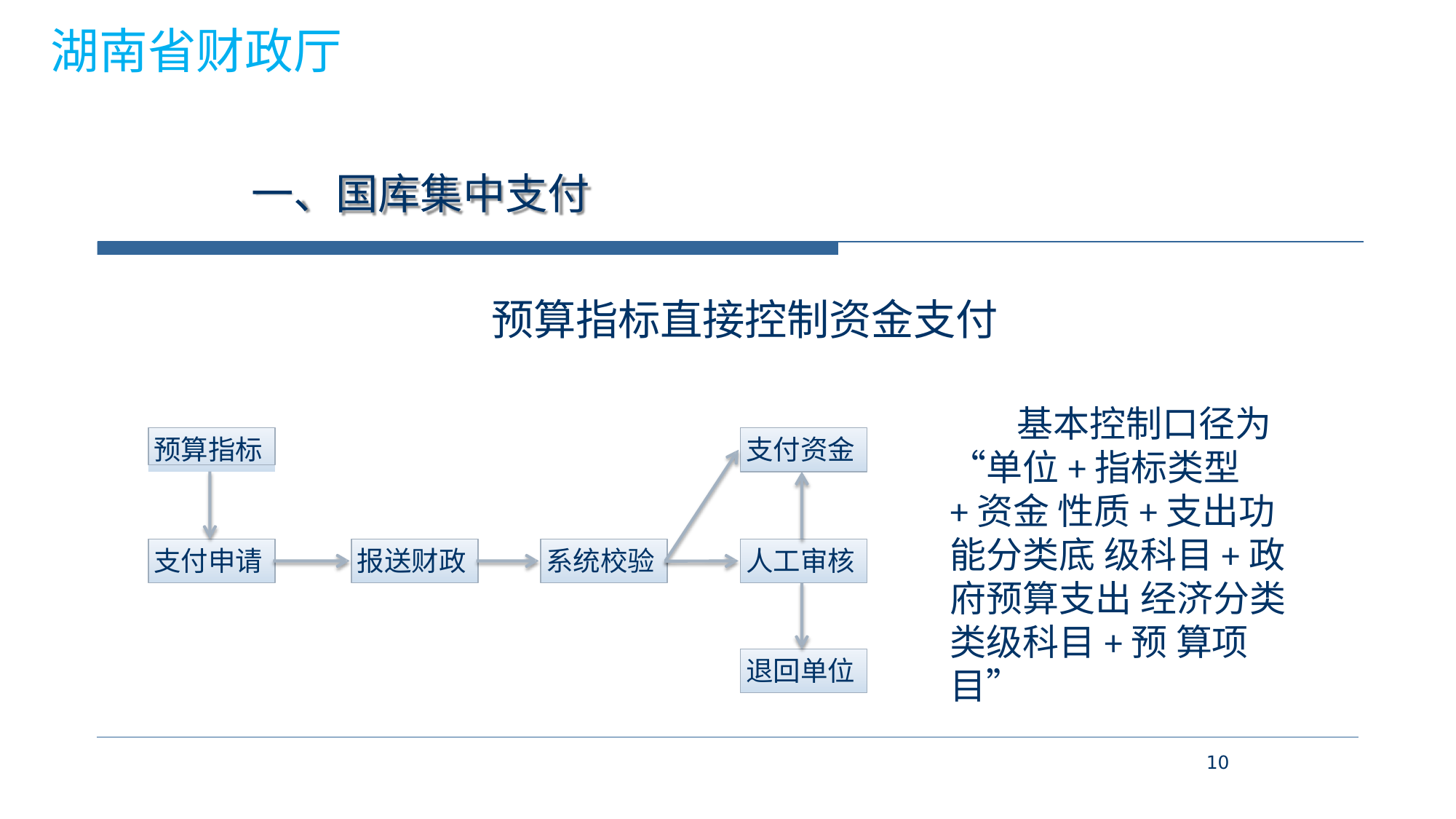

湖南省财政厅

# 一、国库集中支付
预算指标直接控制资金支付
基本控制口径为 “单位+指标类型+资金 性质+支出功能分类底 级科目+政府预算支出 经济分类类级科目+预 算项目”

预算指标

支付资金

支付申请
报送财政
系统校验
人工审核

退回单位

10